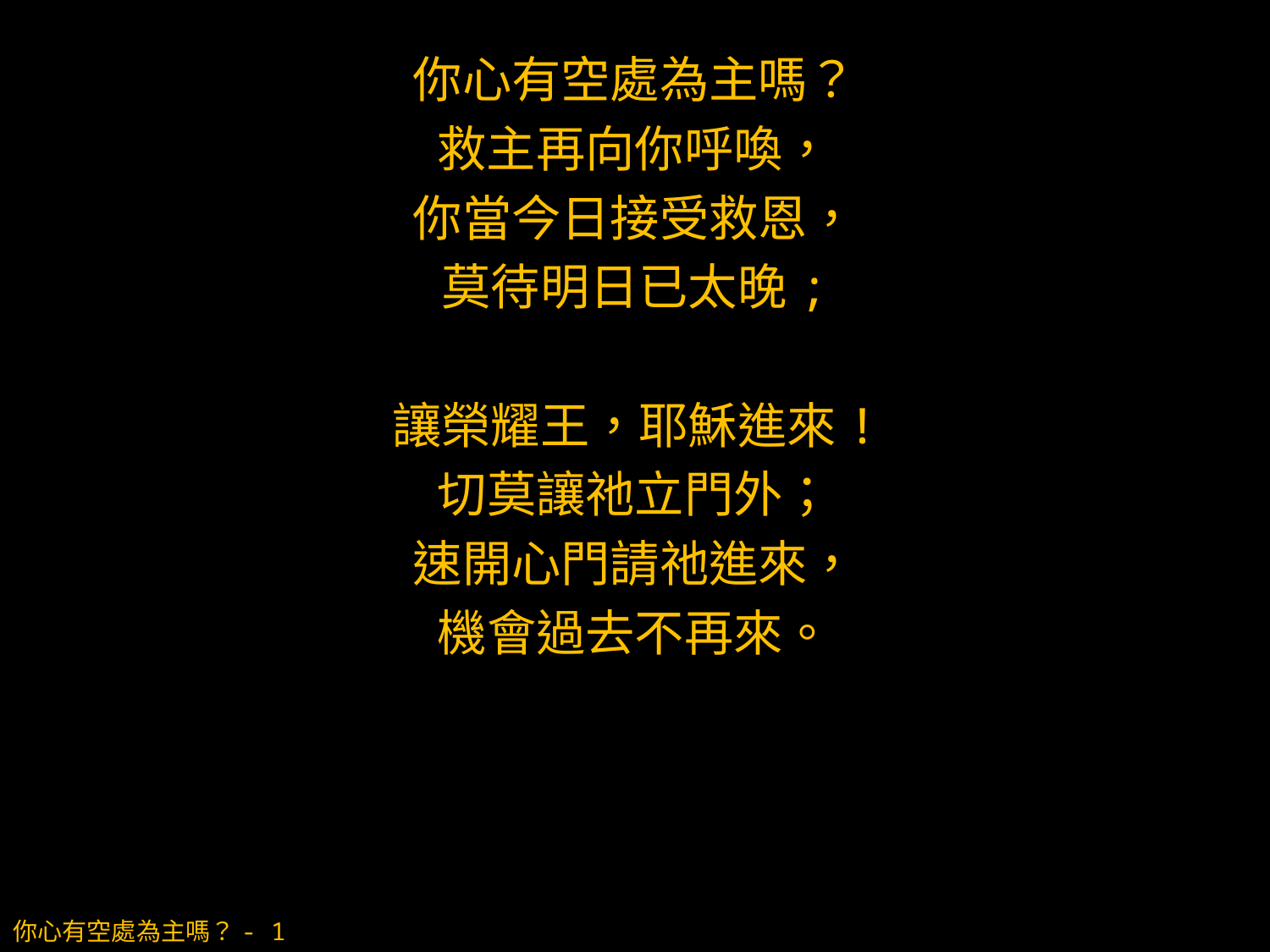

你心有空處為主嗎？
救主再向你呼喚，
你當今日接受救恩，
莫待明日已太晚;

讓榮耀王，耶穌進來!
切莫讓祂立門外；
速開心門請祂進來，
機會過去不再來。

# 你心有空處為主嗎？- 1